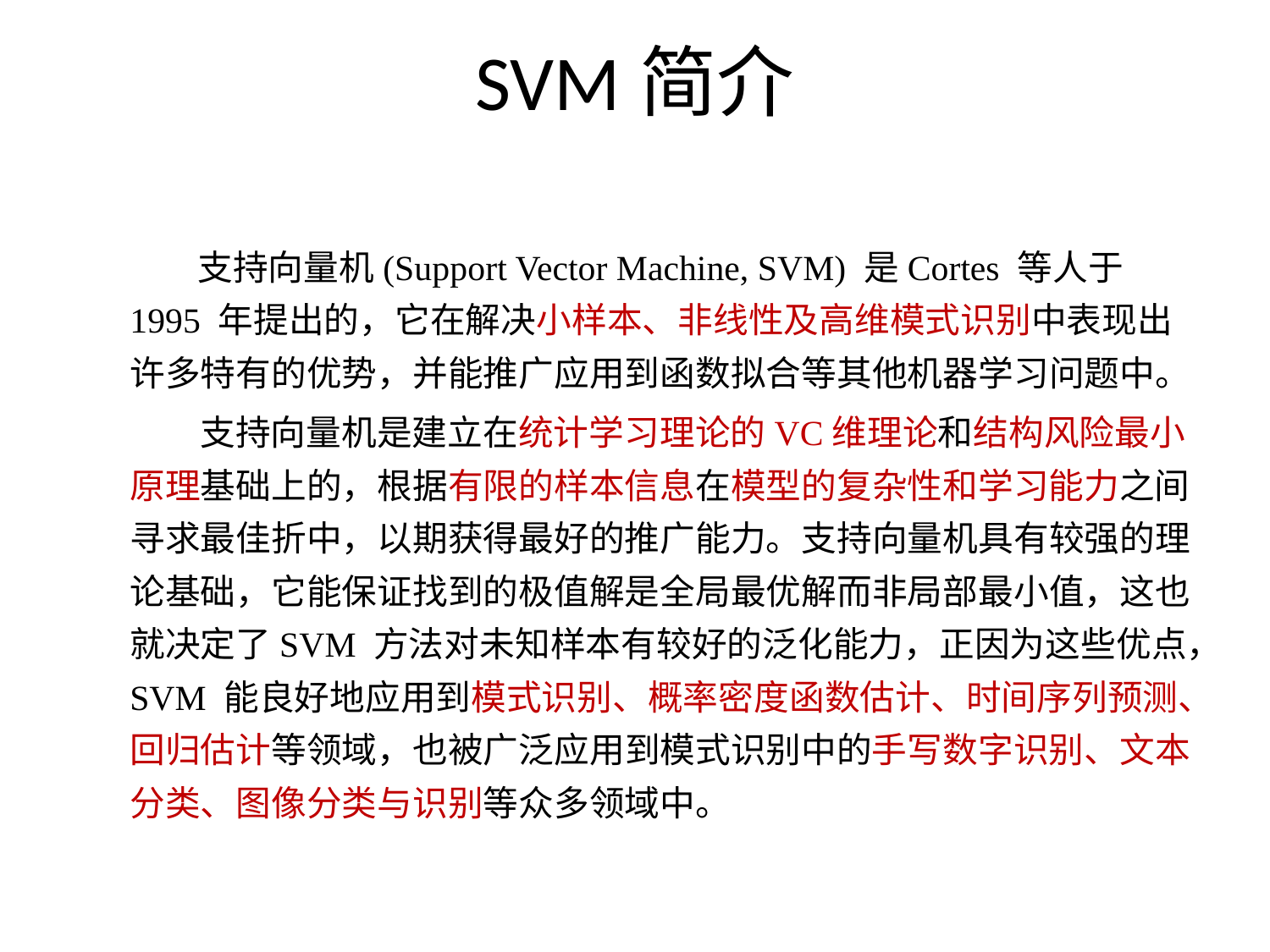

# SVM简介
               支持向量机(Support Vector Machine, SVM) 是Cortes 等人于1995 年提出的，它在解决小样本、非线性及高维模式识别中表现出许多特有的优势，并能推广应用到函数拟合等其他机器学习问题中。
              支持向量机是建立在统计学习理论的VC维理论和结构风险最小原理基础上的，根据有限的样本信息在模型的复杂性和学习能力之间寻求最佳折中，以期获得最好的推广能力。支持向量机具有较强的理论基础，它能保证找到的极值解是全局最优解而非局部最小值，这也就决定了SVM 方法对未知样本有较好的泛化能力，正因为这些优点，SVM 能良好地应用到模式识别、概率密度函数估计、时间序列预测、回归估计等领域，也被广泛应用到模式识别中的手写数字识别、文本分类、图像分类与识别等众多领域中。